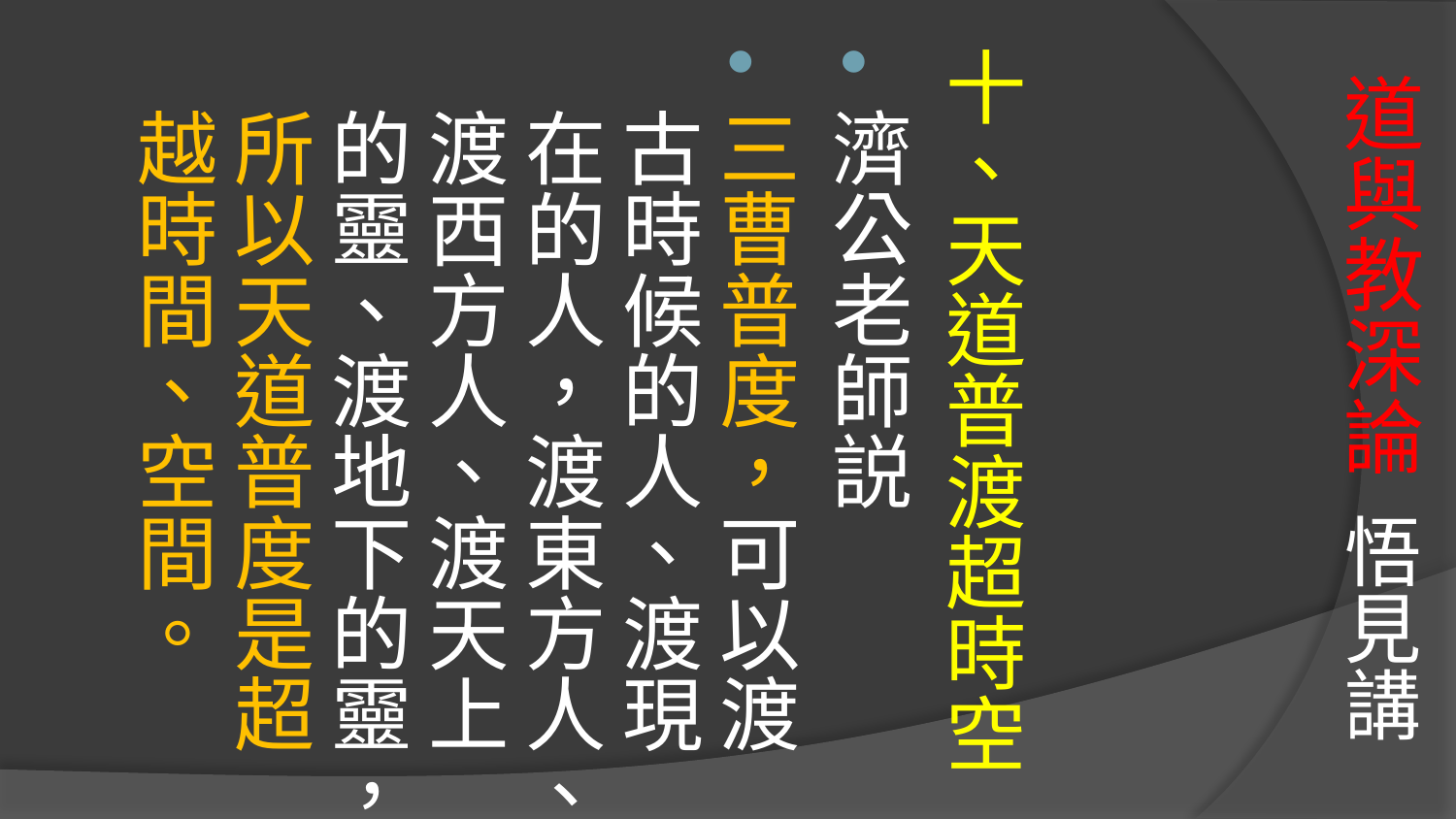

# 道與教深論  悟見講
十、天道普渡超時空
濟公老師説
三曹普度，可以渡古時候的人、渡現在的人，渡東方人、渡西方人、渡天上的靈、渡地下的靈，所以天道普度是超越時間、空間。